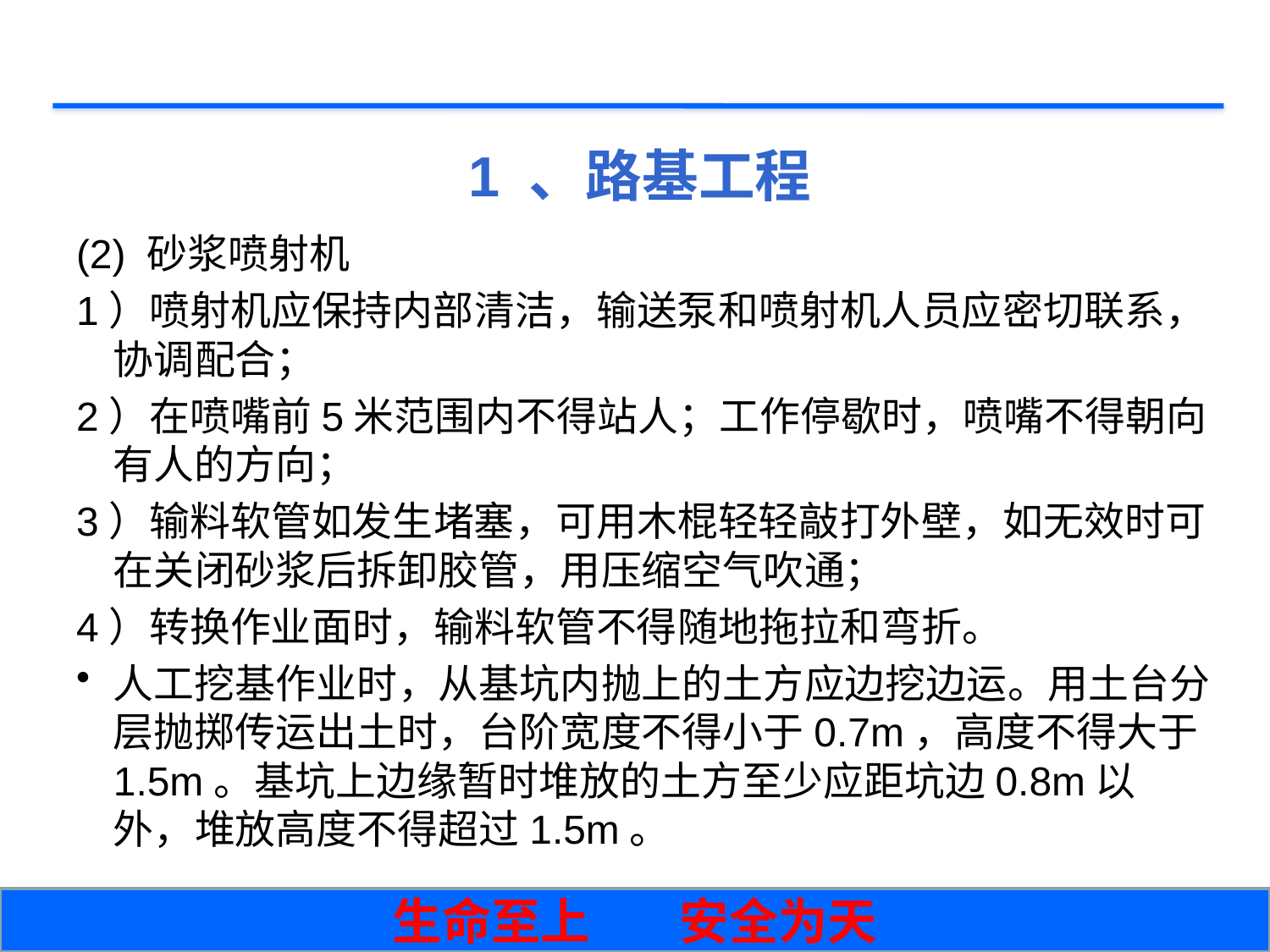

# 1 、路基工程
(2) 砂浆喷射机
1）喷射机应保持内部清洁，输送泵和喷射机人员应密切联系，协调配合；
2）在喷嘴前5米范围内不得站人；工作停歇时，喷嘴不得朝向有人的方向；
3）输料软管如发生堵塞，可用木棍轻轻敲打外壁，如无效时可在关闭砂浆后拆卸胶管，用压缩空气吹通；
4）转换作业面时，输料软管不得随地拖拉和弯折。
人工挖基作业时，从基坑内抛上的土方应边挖边运。用土台分层抛掷传运出土时，台阶宽度不得小于0.7m，高度不得大于1.5m。基坑上边缘暂时堆放的土方至少应距坑边0.8m以外，堆放高度不得超过1.5m。